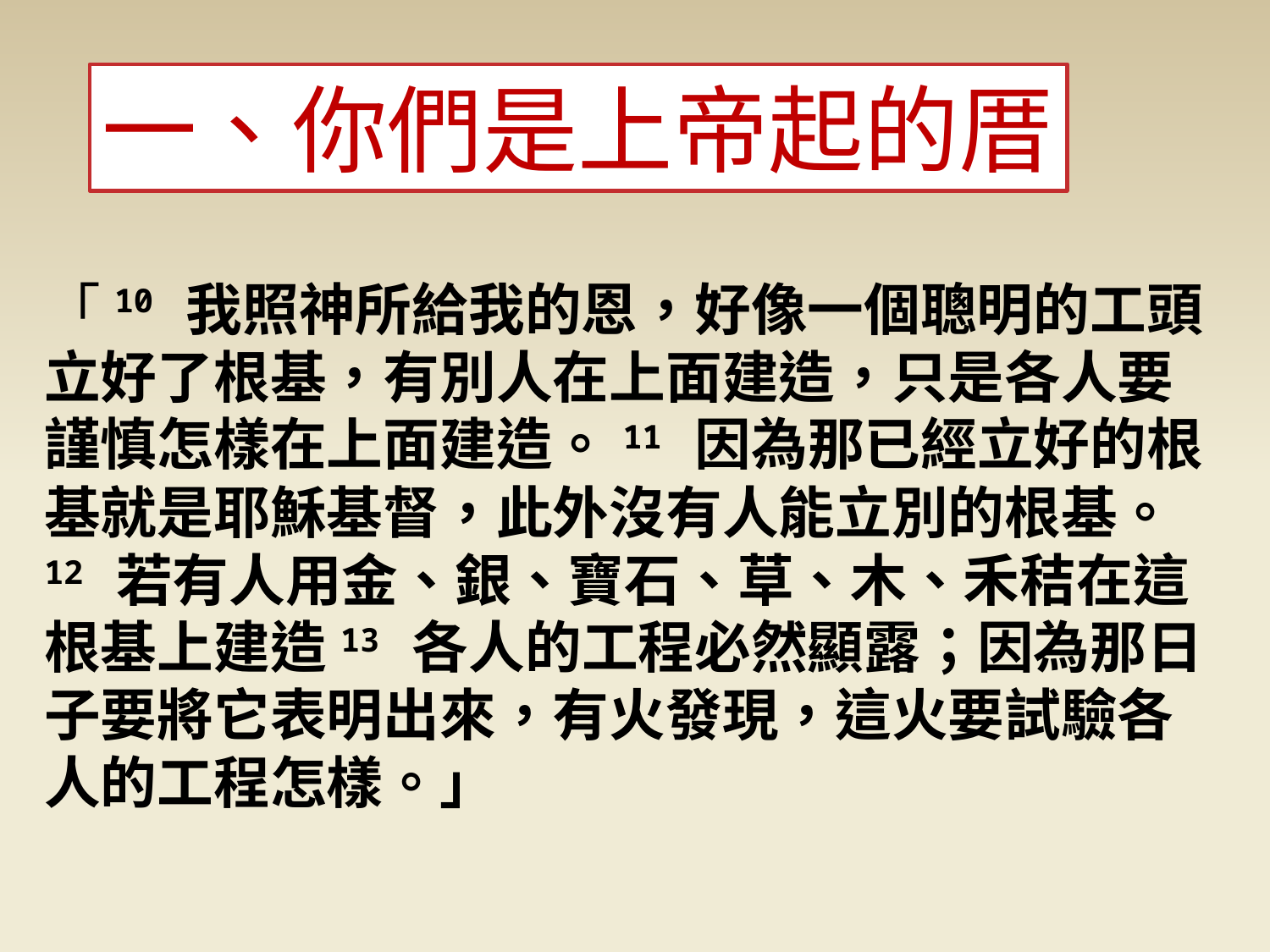

一、你們是上帝起的厝
「10 我照神所給我的恩，好像一個聰明的工頭立好了根基，有別人在上面建造，只是各人要謹慎怎樣在上面建造。11 因為那已經立好的根基就是耶穌基督，此外沒有人能立別的根基。12 若有人用金、銀、寶石、草、木、禾秸在這根基上建造13 各人的工程必然顯露；因為那日子要將它表明出來，有火發現，這火要試驗各人的工程怎樣。」